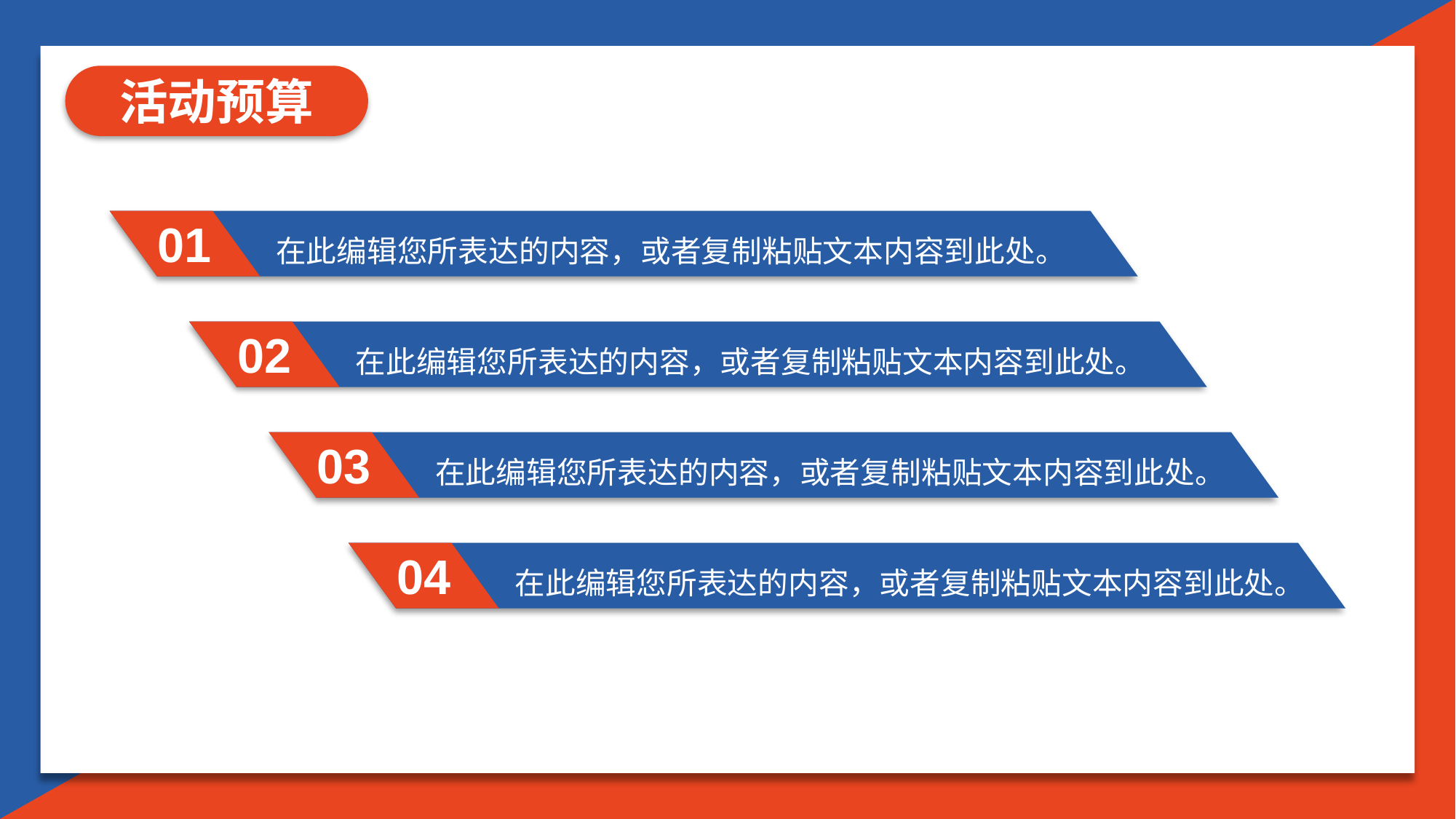

活动预算
01

在此编辑您所表达的内容，或者复制粘贴文本内容到此处。
02

在此编辑您所表达的内容，或者复制粘贴文本内容到此处。
03

在此编辑您所表达的内容，或者复制粘贴文本内容到此处。
04

在此编辑您所表达的内容，或者复制粘贴文本内容到此处。